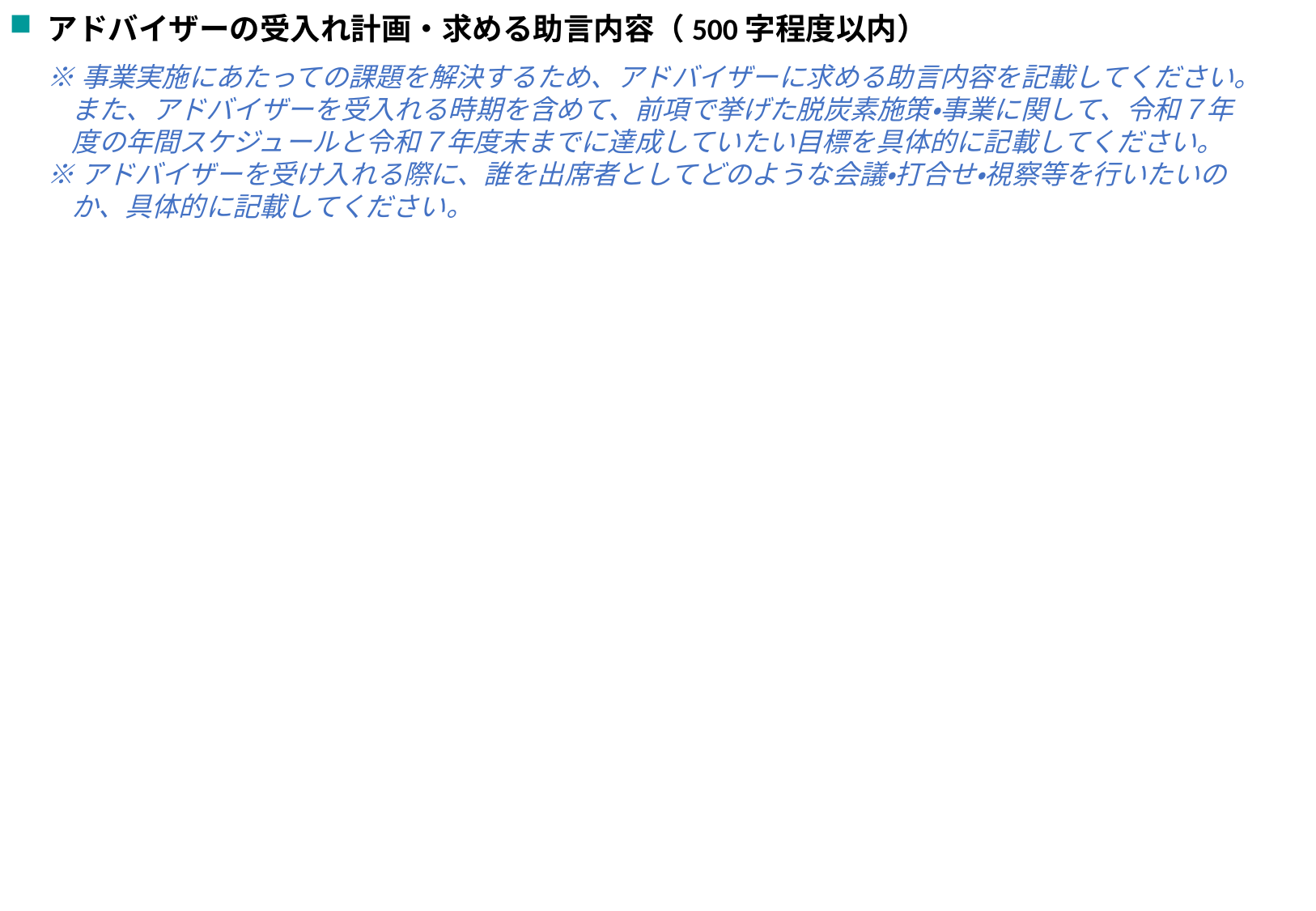

アドバイザーの受入れ計画・求める助言内容（500字程度以内）
※事業実施にあたっての課題を解決するため、アドバイザーに求める助言内容を記載してください。また、アドバイザーを受入れる時期を含めて、前項で挙げた脱炭素施策・事業に関して、令和７年度の年間スケジュールと令和７年度末までに達成していたい目標を具体的に記載してください。
※アドバイザーを受け入れる際に、誰を出席者としてどのような会議・打合せ・視察等を行いたいのか、具体的に記載してください。